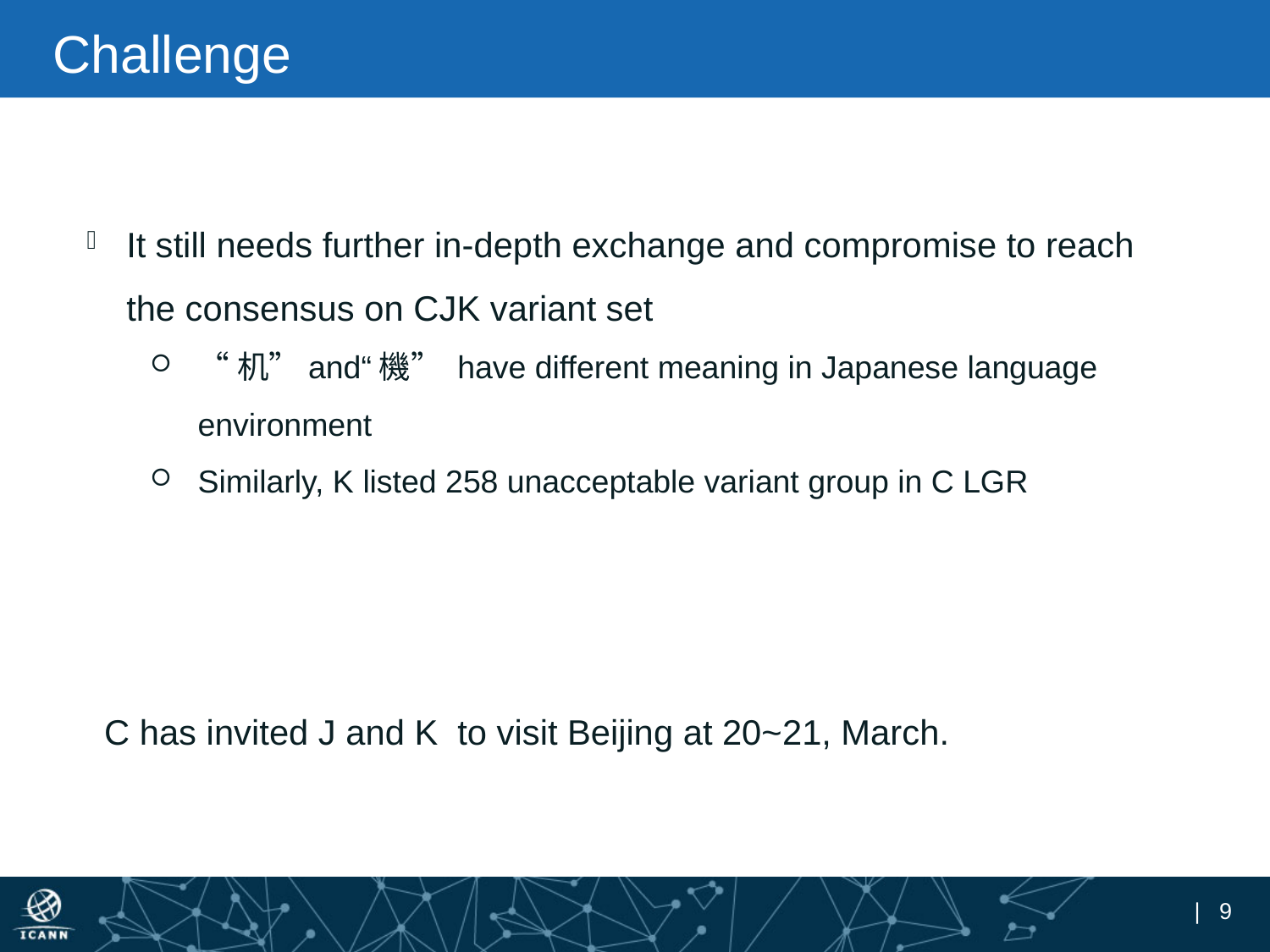

# Challenge
It still needs further in-depth exchange and compromise to reach the consensus on CJK variant set
“机”and“機” have different meaning in Japanese language environment
Similarly, K listed 258 unacceptable variant group in C LGR

C has invited J and K  to visit Beijing at 20~21, March.